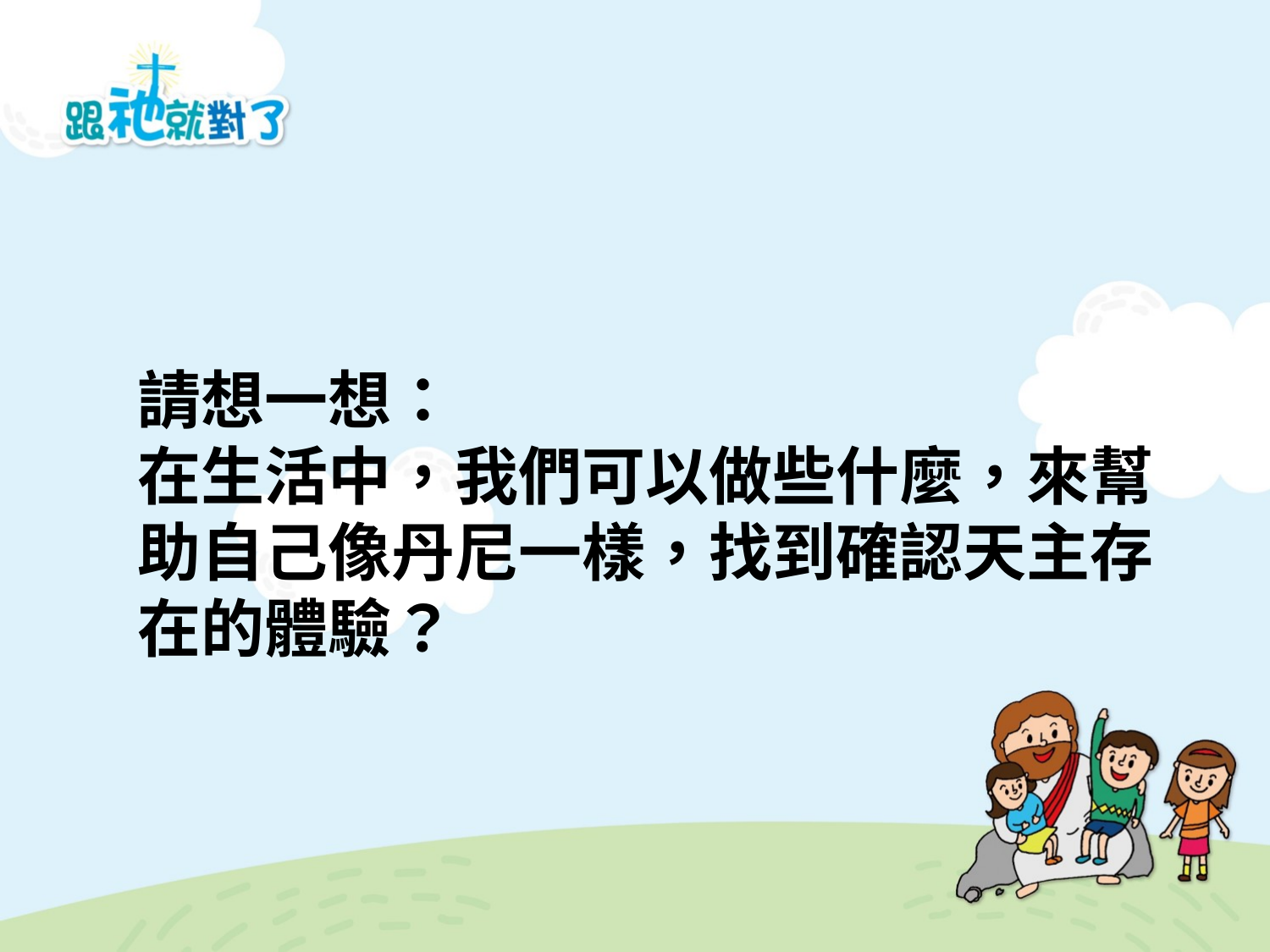

請想一想：
在生活中，我們可以做些什麼，來幫助自己像丹尼一樣，找到確認天主存在的體驗？